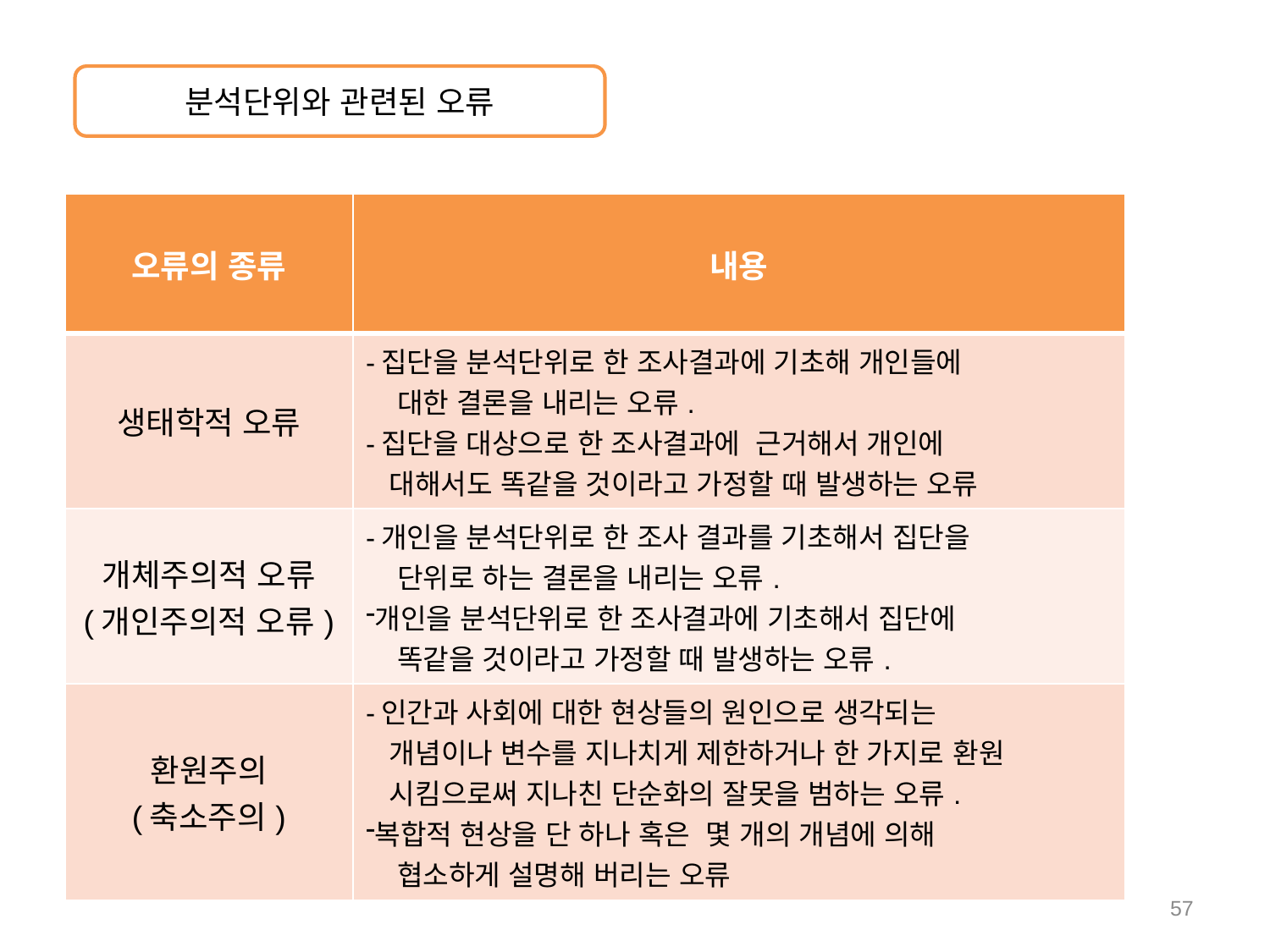

분석단위와 관련된 오류
| 오류의 종류 | 내용 |
| --- | --- |
| 생태학적 오류 | -집단을 분석단위로 한 조사결과에 기초해 개인들에 대한 결론을 내리는 오류. -집단을 대상으로 한 조사결과에 근거해서 개인에 대해서도 똑같을 것이라고 가정할 때 발생하는 오류 |
| 개체주의적 오류 (개인주의적 오류) | -개인을 분석단위로 한 조사 결과를 기초해서 집단을 단위로 하는 결론을 내리는 오류. 개인을 분석단위로 한 조사결과에 기초해서 집단에 똑같을 것이라고 가정할 때 발생하는 오류. |
| 환원주의 (축소주의) | -인간과 사회에 대한 현상들의 원인으로 생각되는 개념이나 변수를 지나치게 제한하거나 한 가지로 환원 시킴으로써 지나친 단순화의 잘못을 범하는 오류. 복합적 현상을 단 하나 혹은 몇 개의 개념에 의해 협소하게 설명해 버리는 오류 |
57